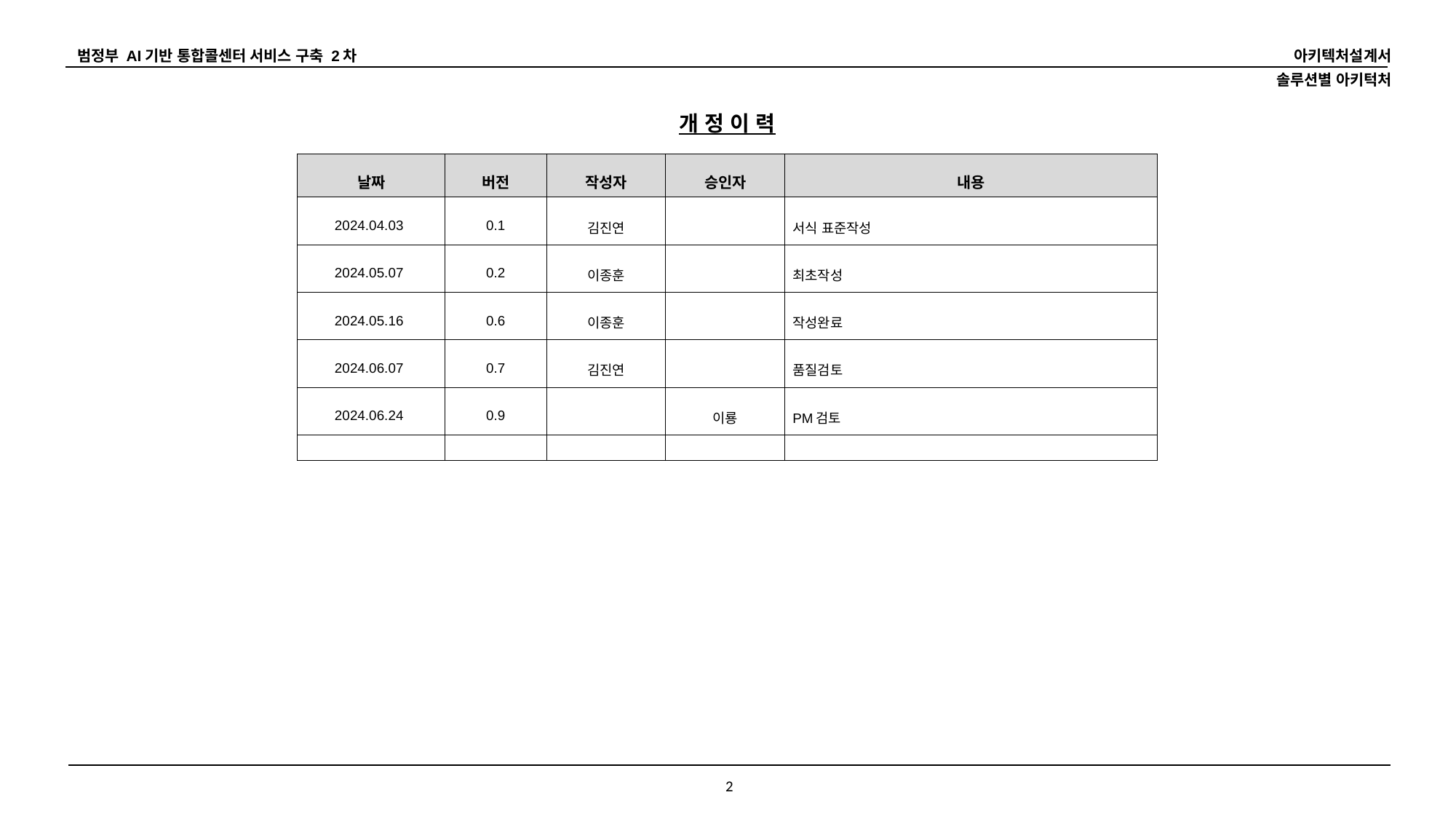

개 정 이 력
| 날짜 | 버전 | 작성자 | 승인자 | 내용 |
| --- | --- | --- | --- | --- |
| 2024.04.03 | 0.1 | 김진연 |  | 서식 표준작성 |
| 2024.05.07 | 0.2 | 이종훈 |  | 최초작성 |
| 2024.05.16 | 0.6 | 이종훈 |  | 작성완료 |
| 2024.06.07 | 0.7 | 김진연 |  | 품질검토 |
| 2024.06.24 | 0.9 |  | 이룡 | PM검토 |
|  |  |  |  |  |
2